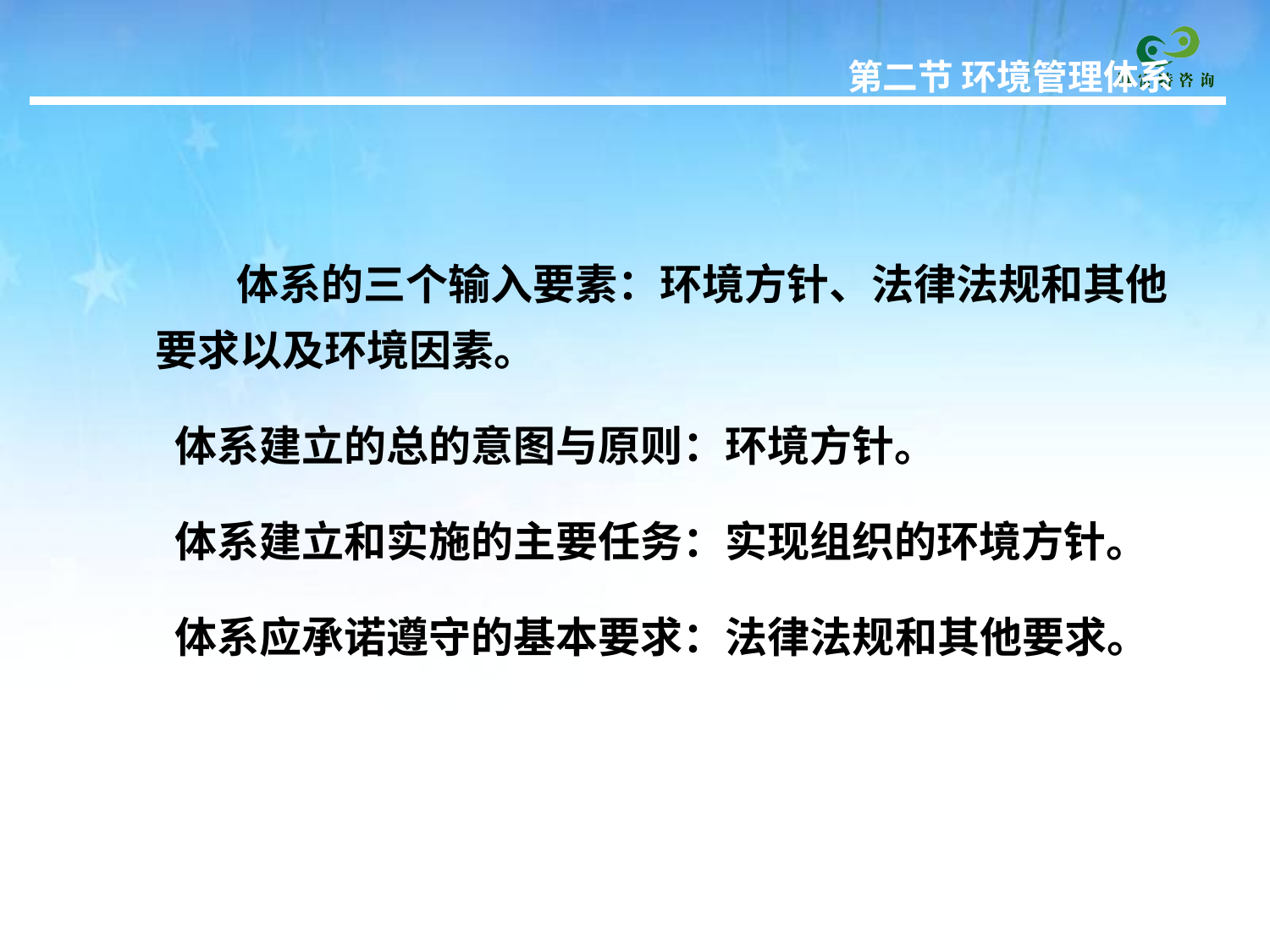

第二节 环境管理体系
               体系的三个输入要素：环境方针、法律法规和其他要求以及环境因素。
      体系建立的总的意图与原则：环境方针。
      体系建立和实施的主要任务：实现组织的环境方针。
      体系应承诺遵守的基本要求：法律法规和其他要求。